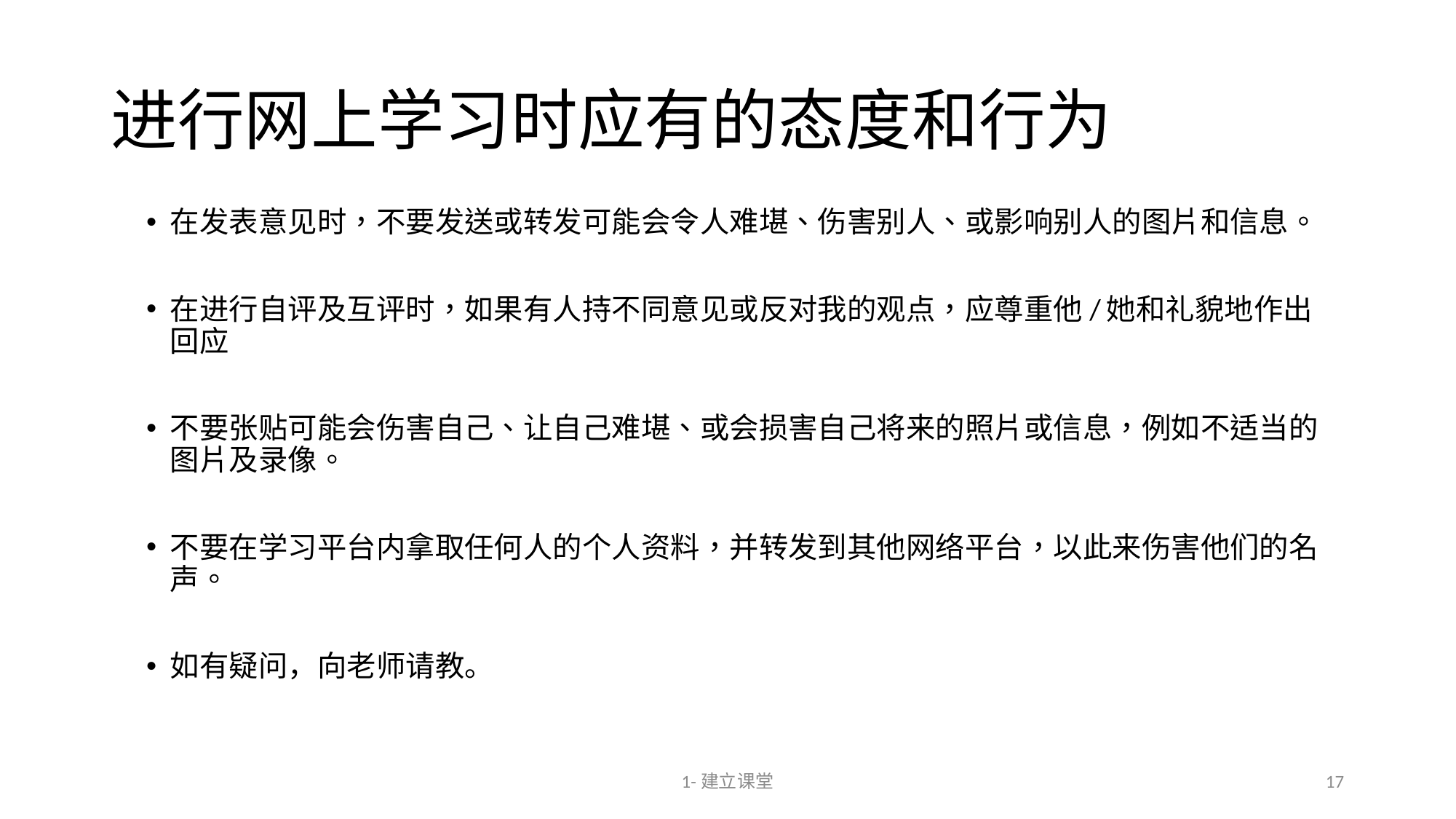

# 进行网上学习时应有的态度和行为
在发表意见时，不要发送或转发可能会令人难堪、伤害别人、或影响别人的图片和信息。

在进行自评及互评时，如果有人持不同意见或反对我的观点，应尊重他/她和礼貌地作出回应

不要张贴可能会伤害自己、让自己难堪、或会损害自己将来的照片或信息，例如不适当的图片及录像。

不要在学习平台内拿取任何人的个人资料，并转发到其他网络平台，以此来伤害他们的名声。

如有疑问，向老师请教。

1-建立课堂
17